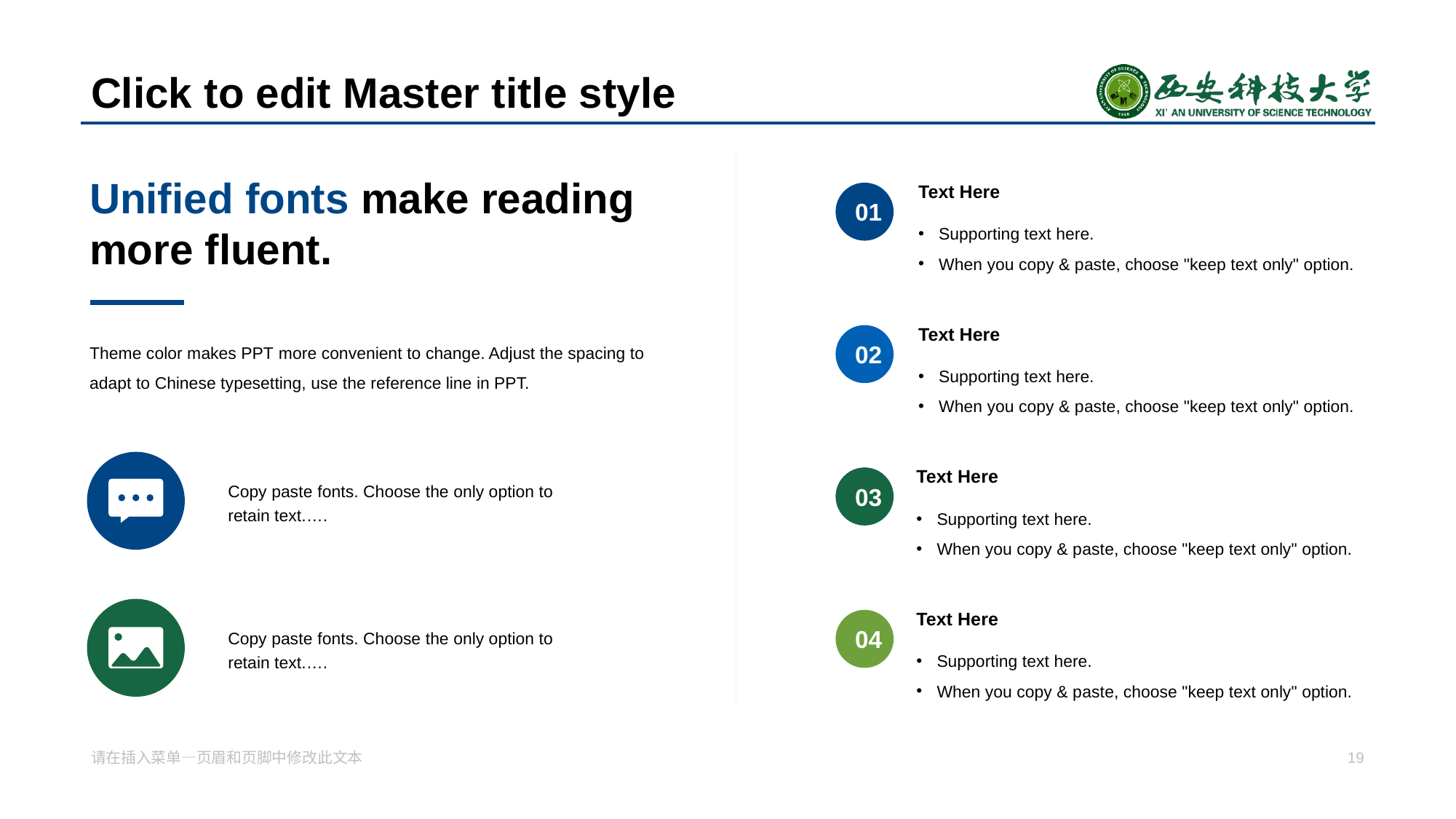

# Click to edit Master title style
Unified  fonts make reading more fluent.
Text  Here
01
Supporting text here.
When you copy & p aste, choose "keep text only" option.
Text  Here
02
Theme color makes PPT  more convenient to change. Adjust the spacing to adapt to Chinese typesetting, use the reference line in PPT.
Supporting text here.
When you copy & p aste, choose "keep text only" option.

Text  Here
03
Copy paste  fonts. Choose the only option to retain text.….

Supporting text here.
When you copy & p aste, choose "keep text only" option.

Text  Here
04
Copy paste  fonts. Choose the only option to retain text.….

Supporting text here.
When you copy & p aste, choose "keep text only" option.
请在插入菜单—页眉和页脚中修改此文本
19